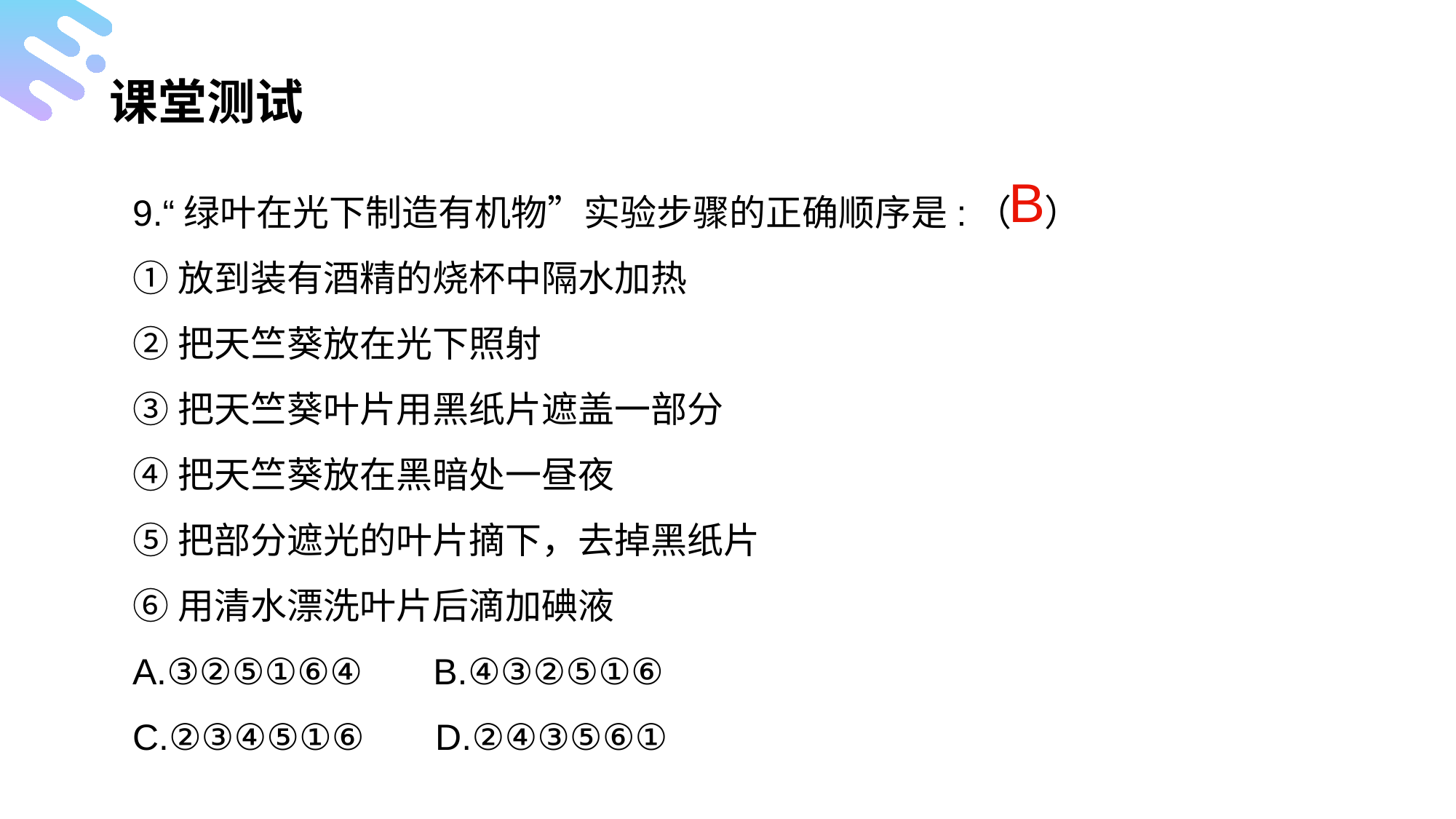

课堂测试
9.“绿叶在光下制造有机物”实验步骤的正确顺序是:（    ）
①放到装有酒精的烧杯中隔水加热
②把天竺葵放在光下照射
③把天竺葵叶片用黑纸片遮盖一部分
④把天竺葵放在黑暗处一昼夜
⑤把部分遮光的叶片摘下，去掉黑纸片
⑥用清水漂洗叶片后滴加碘液
A.③②⑤①⑥④       B.④③②⑤①⑥
C.②③④⑤①⑥       D.②④③⑤⑥①
B